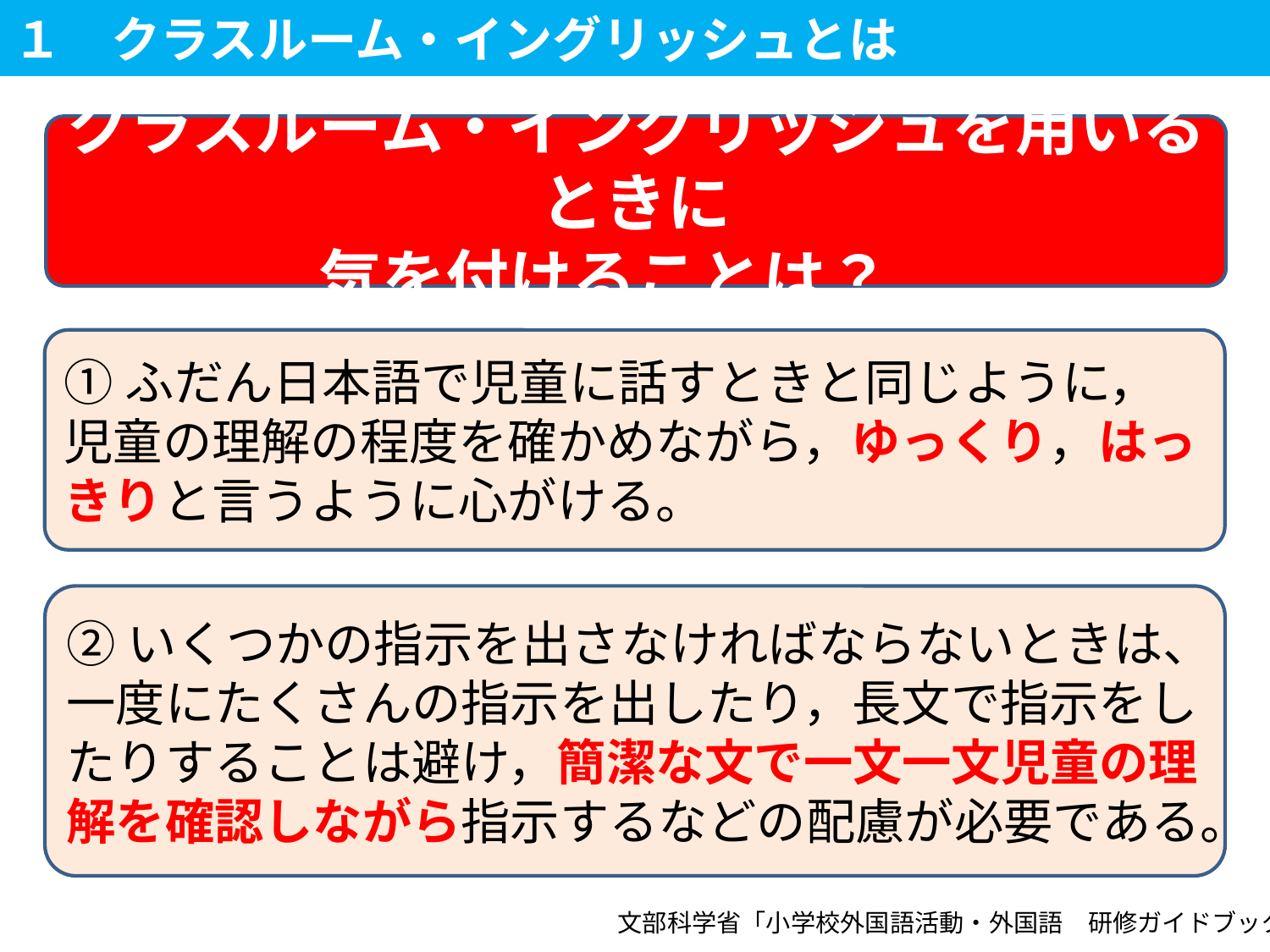

# １　クラスルーム・イングリッシュとは
クラスルーム・イングリッシュを用いるときに
気を付けることは？
①ふだん日本語で児童に話すときと同じように，児童の理解の程度を確かめながら，ゆっくり，はっきりと言うように心がける。
②いくつかの指示を出さなければならないときは、一度にたくさんの指示を出したり，長文で指示をしたりすることは避け，簡潔な文で一文一文児童の理解を確認しながら指示するなどの配慮が必要である。
文部科学省「小学校外国語活動・外国語　研修ガイドブック」